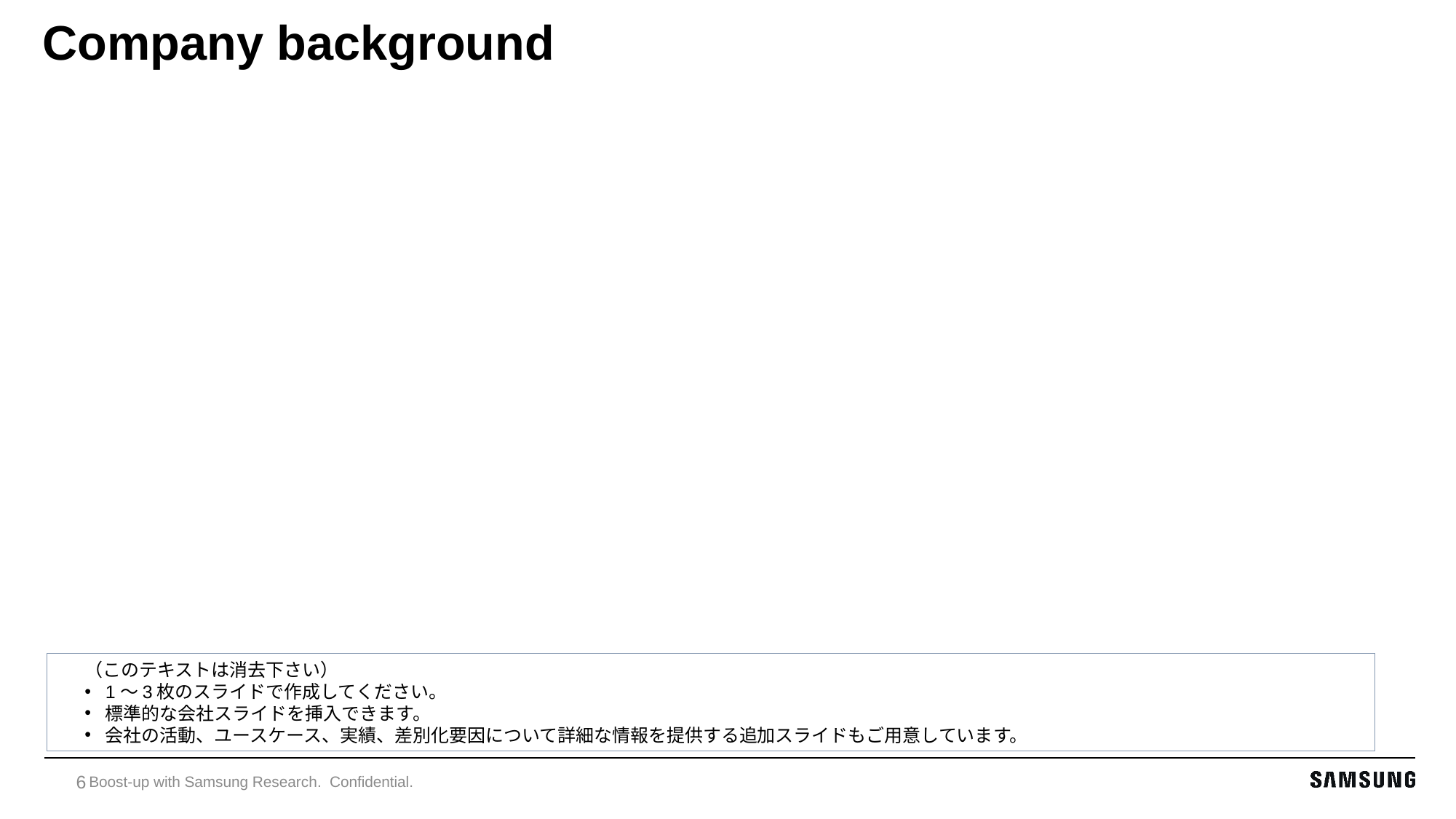

# Company background

（このテキストは消去下さい）
1～3枚のスライドで作成してください。
標準的な会社スライドを挿入できます。
会社の活動、ユースケース、実績、差別化要因について詳細な情報を提供する追加スライドもご用意しています。
Boost-up with Samsung Research.  Confidential.
6